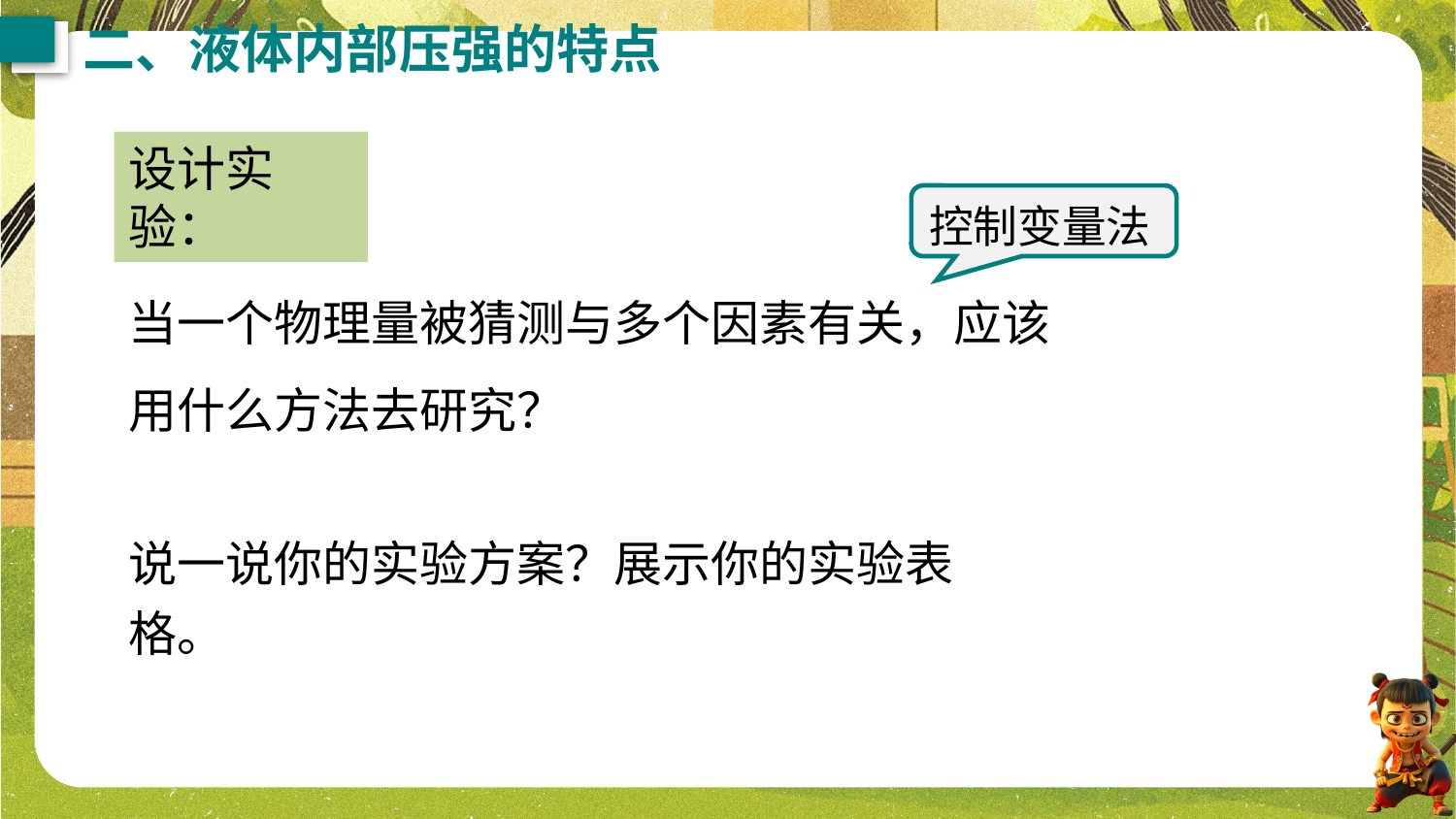

二、液体内部压强的特点

设计实验：
控制变量法
当一个物理量被猜测与多个因素有关，应该用什么方法去研究？
说一说你的实验方案？展示你的实验表格。